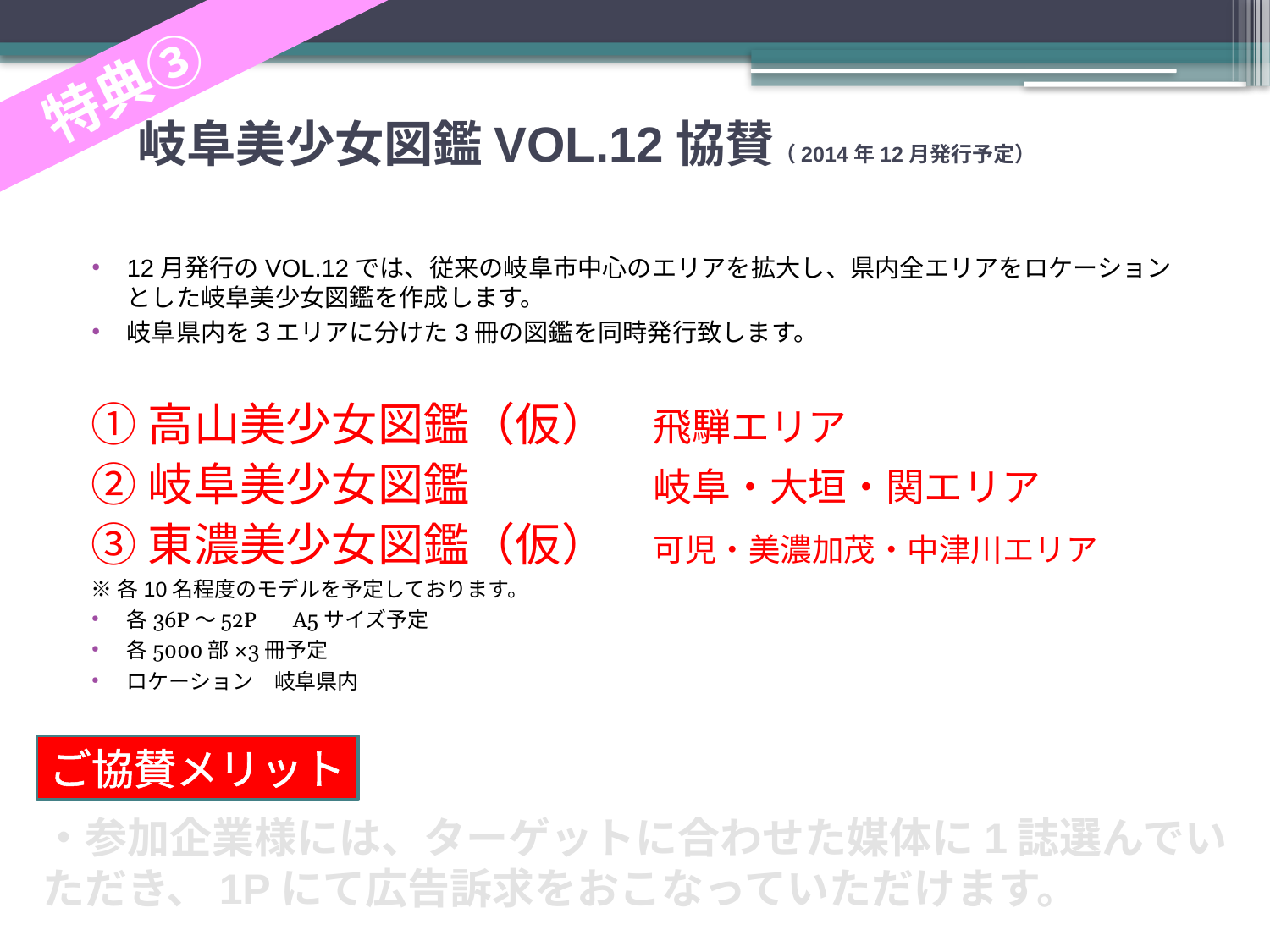

特典③
岐阜美少女図鑑VOL.12協賛（2014年12月発行予定）
12月発行のVOL.12では、従来の岐阜市中心のエリアを拡大し、県内全エリアをロケーションとした岐阜美少女図鑑を作成します。
岐阜県内を３エリアに分けた3冊の図鑑を同時発行致します。

①高山美少女図鑑（仮）　飛騨エリア
②岐阜美少女図鑑　　　　岐阜・大垣・関エリア
③東濃美少女図鑑（仮）　可児・美濃加茂・中津川エリア
※各10名程度のモデルを予定しております。
各36P～52P 　A5サイズ予定
各5000部×3冊予定
ロケーション　岐阜県内

ご協賛メリット
・参加企業様には、ターゲットに合わせた媒体に1誌選んでいただき、1Pにて広告訴求をおこなっていただけます。